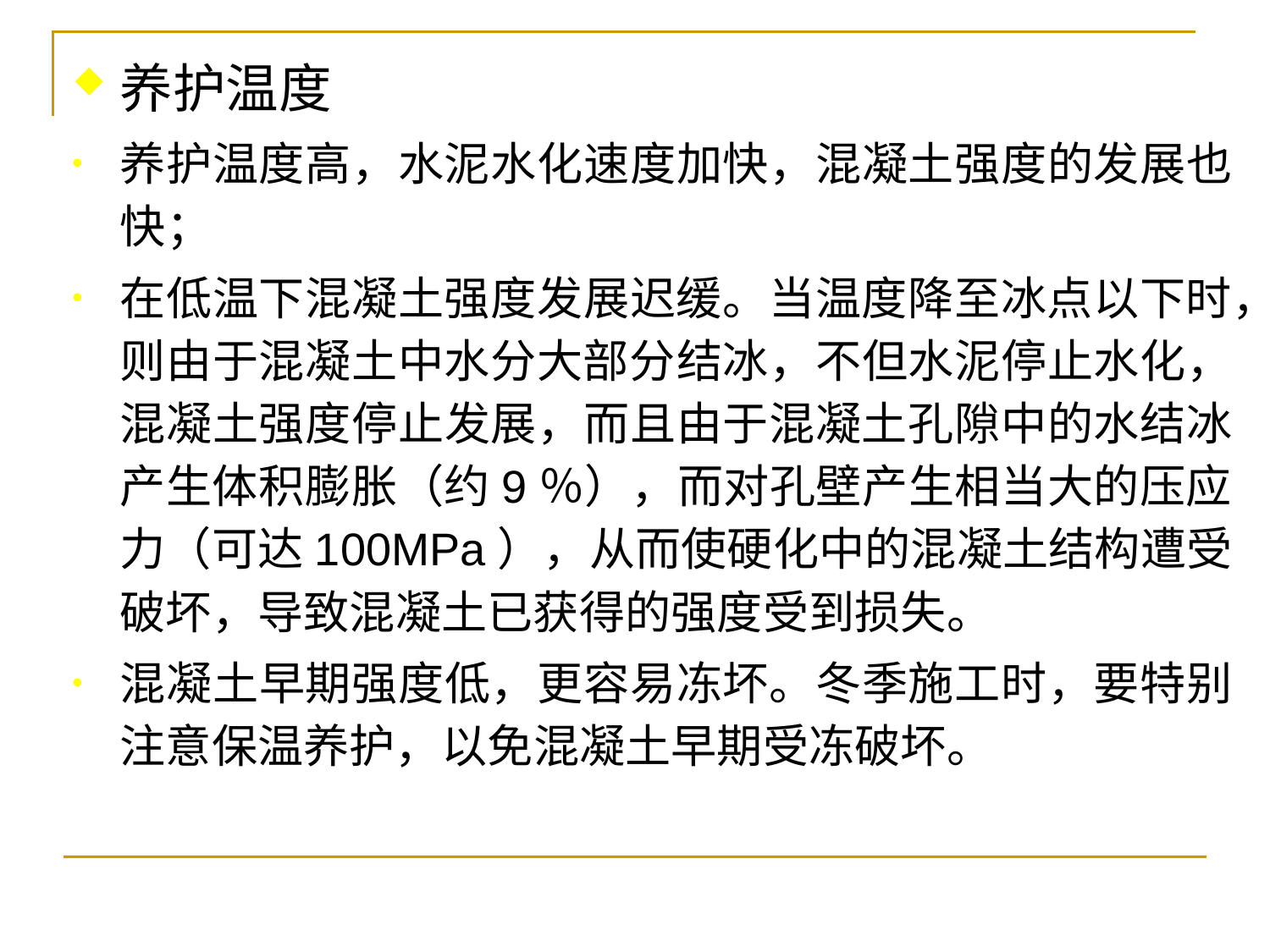

# 养护温度
养护温度高，水泥水化速度加快，混凝土强度的发展也快；
在低温下混凝土强度发展迟缓。当温度降至冰点以下时，则由于混凝土中水分大部分结冰，不但水泥停止水化，混凝土强度停止发展，而且由于混凝土孔隙中的水结冰产生体积膨胀（约9％），而对孔壁产生相当大的压应力（可达100MPa），从而使硬化中的混凝土结构遭受破坏，导致混凝土已获得的强度受到损失。
混凝土早期强度低，更容易冻坏。冬季施工时，要特别注意保温养护，以免混凝土早期受冻破坏。